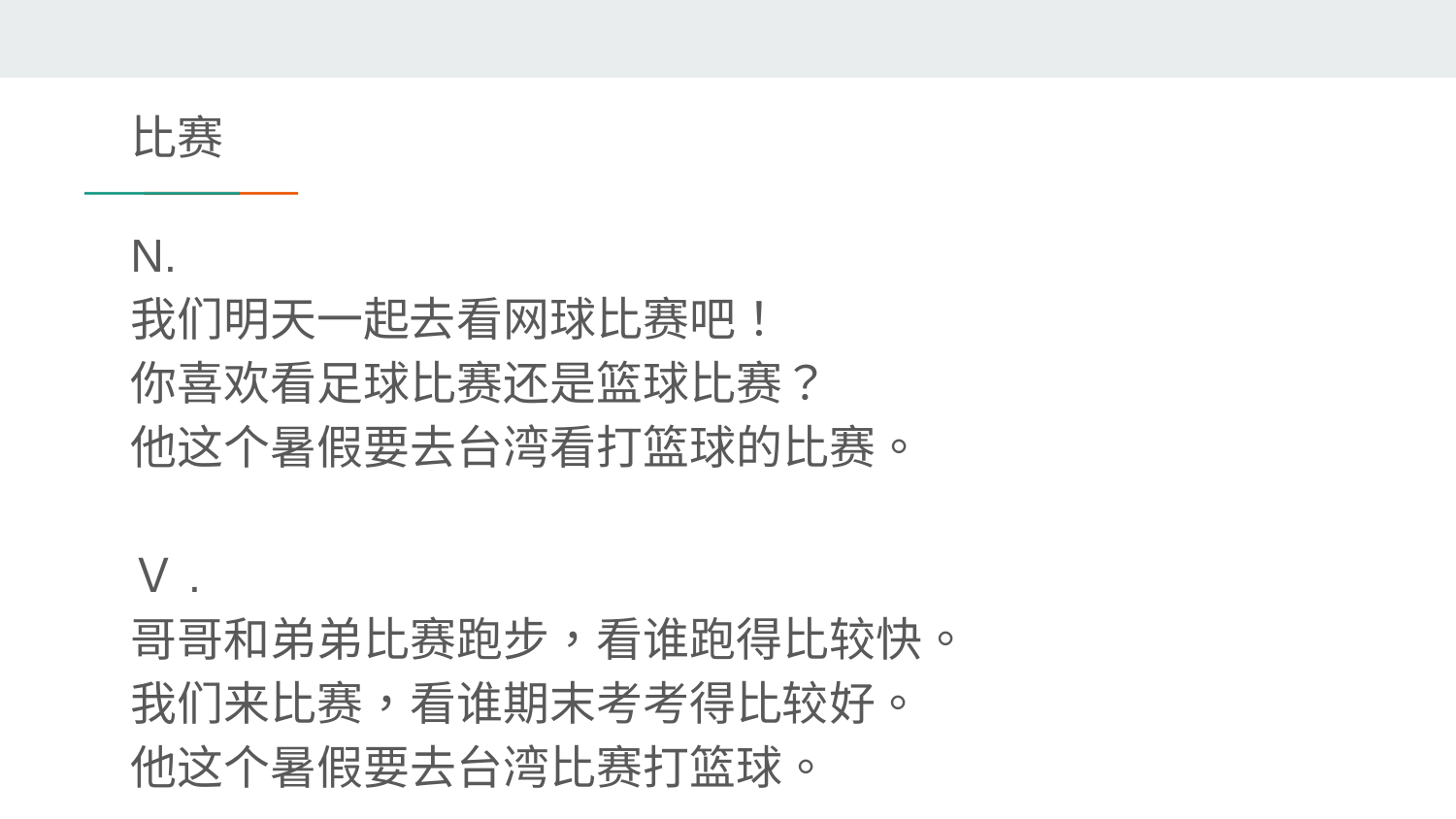

# 比赛

N.
我们明天一起去看网球比赛吧！
你喜欢看足球比赛还是篮球比赛？
他这个暑假要去台湾看打篮球的比赛。

Ｖ.
哥哥和弟弟比赛跑步，看谁跑得比较快。
我们来比赛，看谁期末考考得比较好。
他这个暑假要去台湾比赛打篮球。